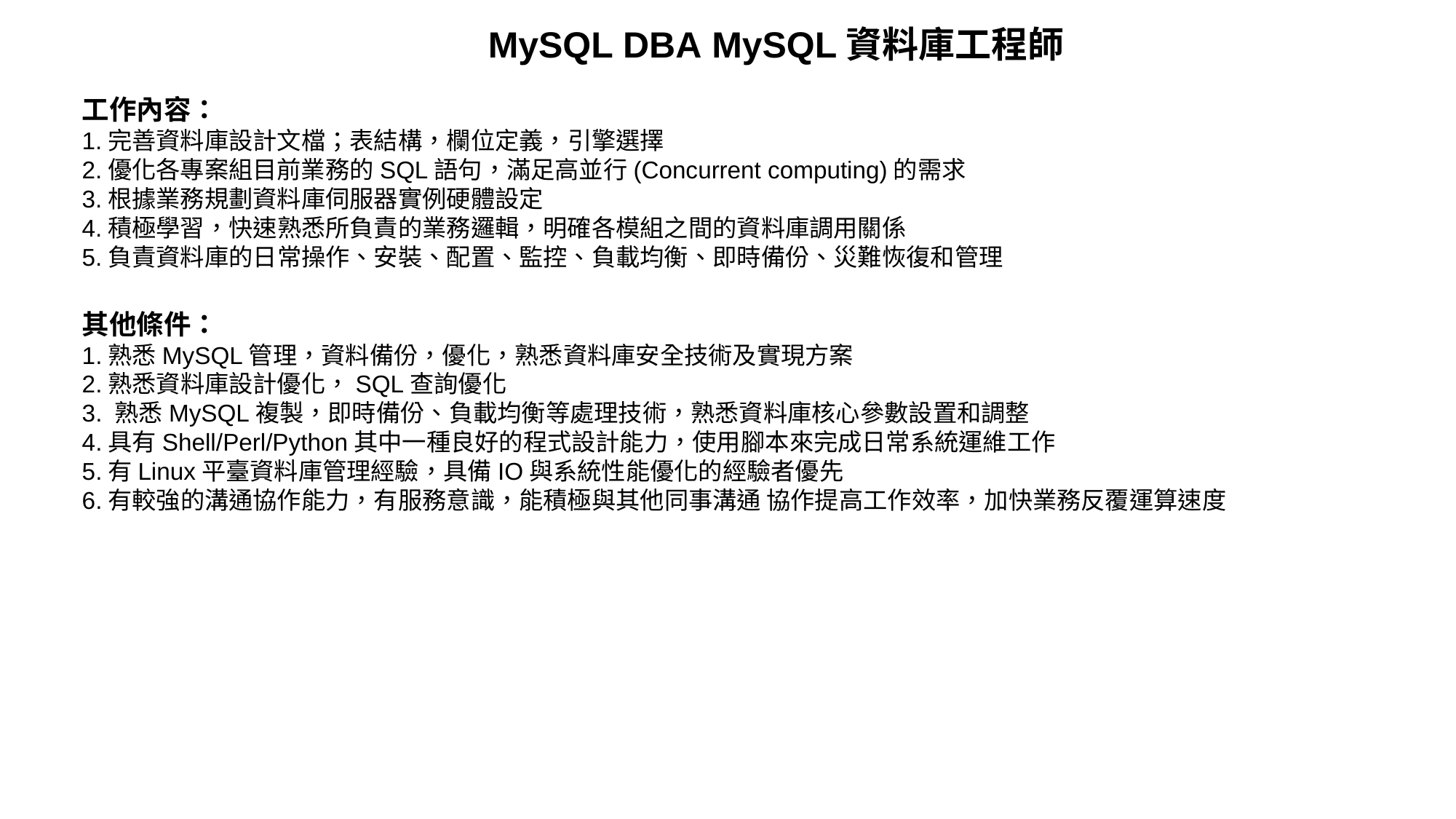

MySQL DBA MySQL資料庫工程師
工作內容：
1.完善資料庫設計文檔；表結構，欄位定義，引擎選擇
2.優化各專案組目前業務的SQL語句，滿足高並行(Concurrent computing)的需求
3.根據業務規劃資料庫伺服器實例硬體設定
4.積極學習，快速熟悉所負責的業務邏輯，明確各模組之間的資料庫調用關係
5.負責資料庫的日常操作、安裝、配置、監控、負載均衡、即時備份、災難恢復和管理
其他條件：
1.熟悉MySQL管理，資料備份，優化，熟悉資料庫安全技術及實現方案
2.熟悉資料庫設計優化，SQL查詢優化
3. 熟悉MySQL複製，即時備份、負載均衡等處理技術，熟悉資料庫核心參數設置和調整
4.具有Shell/Perl/Python其中一種良好的程式設計能力，使用腳本來完成日常系統運維工作
5.有Linux平臺資料庫管理經驗，具備IO與系統性能優化的經驗者優先
6.有較強的溝通協作能力，有服務意識，能積極與其他同事溝通 協作提高工作效率，加快業務反覆運算速度